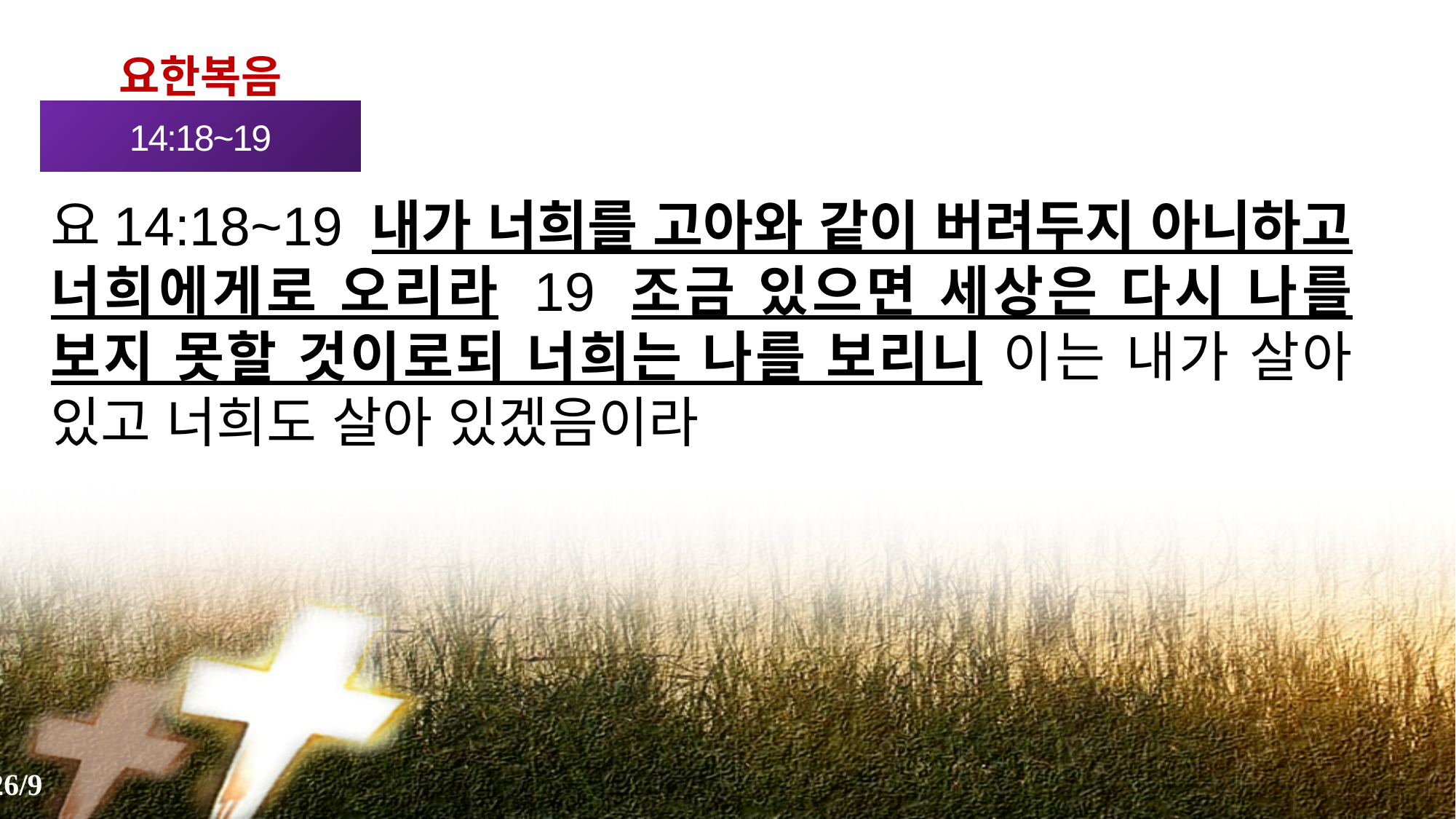

요한복음

14:18~19
요14:18~19 내가 너희를 고아와 같이 버려두지 아니하고 너희에게로 오리라 19 조금 있으면 세상은 다시 나를 보지 못할 것이로되 너희는 나를 보리니 이는 내가 살아 있고 너희도 살아 있겠음이라